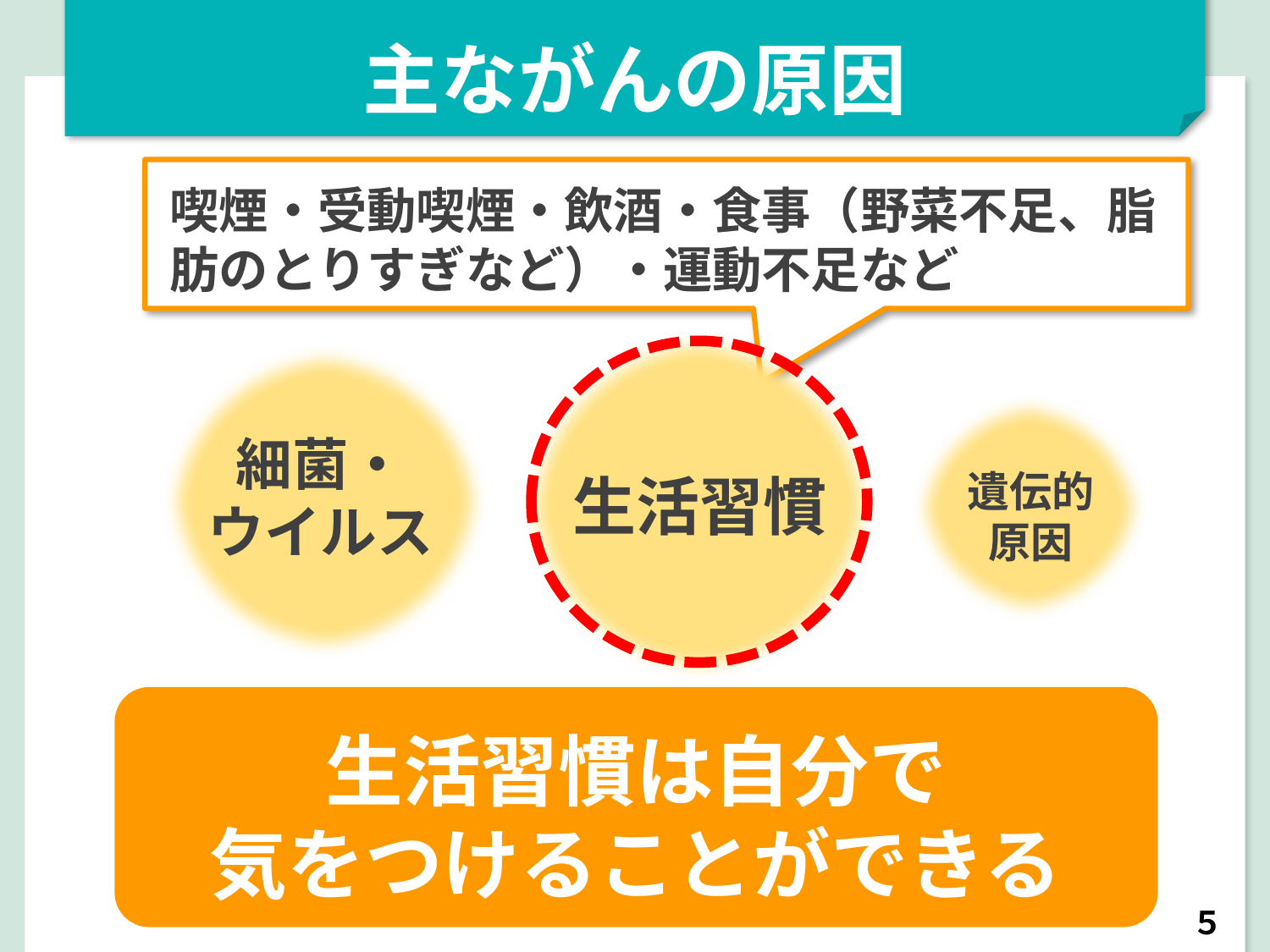

主ながんの原因
喫煙・受動喫煙・飲酒・食事（野菜不足、脂肪のとりすぎなど）・運動不足など

生活習慣

細菌・
ウイルス

遺伝的
原因
生活習慣は自分で
気をつけることができる
５